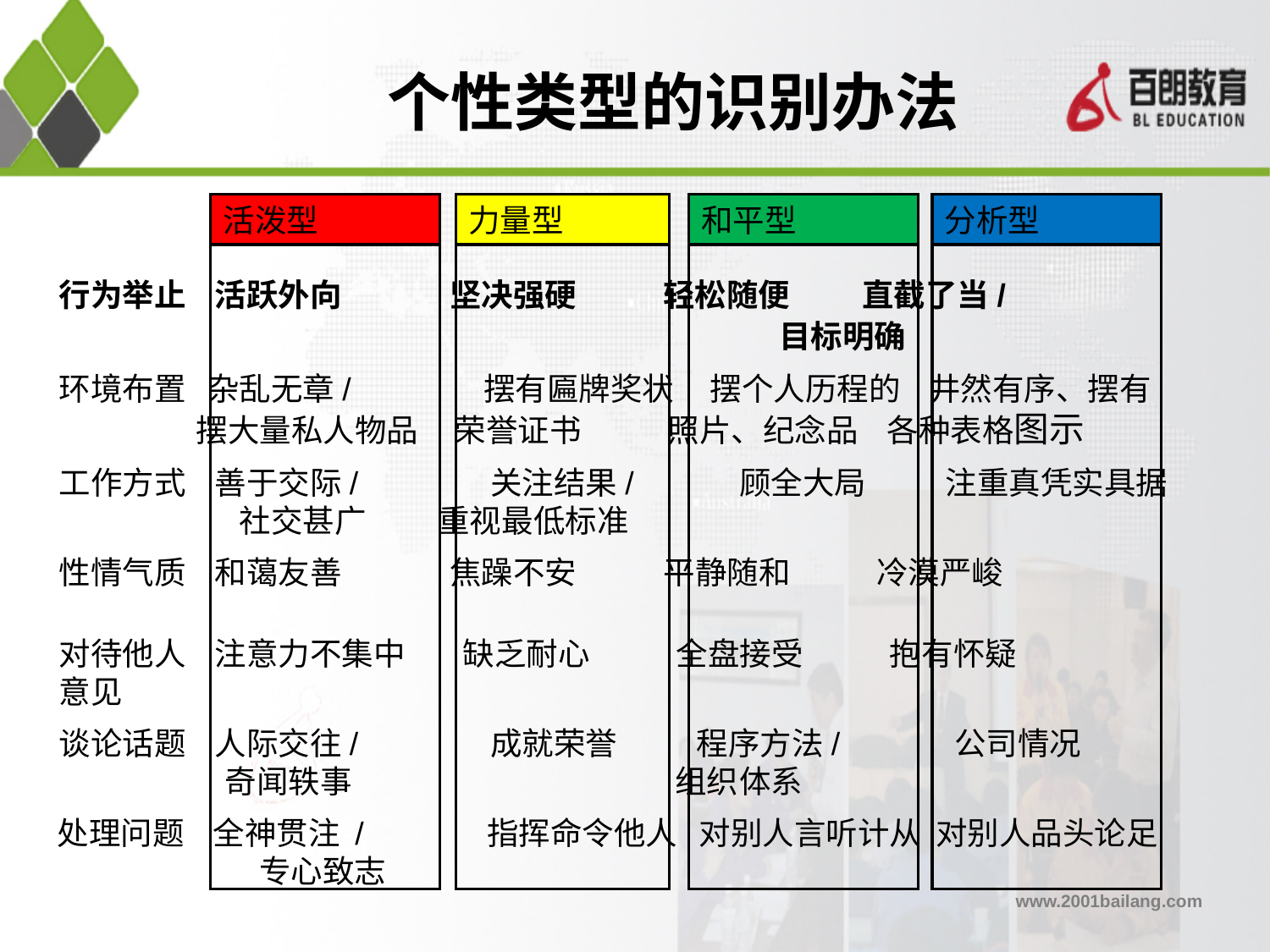

个性类型的识别办法
活泼型
力量型
和平型
分析型

行为举止    活跃外向               坚决强硬            轻松随便          直截了当/
                                                                                                   目标明确
环境布置   杂乱无章/              摆有匾牌奖状     摆个人历程的    井然有序、摆有
                  摆大量私人物品     荣誉证书            照片、纪念品    各种表格图示
工作方式    善于交际/              关注结果/           顾全大局           注重真凭实具据
                        社交甚广          重视最低标准
性情气质    和蔼友善               焦躁不安            平静随和            冷漠严峻

对待他人    注意力不集中        缺乏耐心            全盘接受            抱有怀疑
意见
谈论话题    人际交往/              成就荣誉           程序方法/            公司情况
                      奇闻轶事                                             组织体系
处理问题    全神贯注 /             指挥命令他人   对别人言听计从  对别人品头论足
                           专心致志